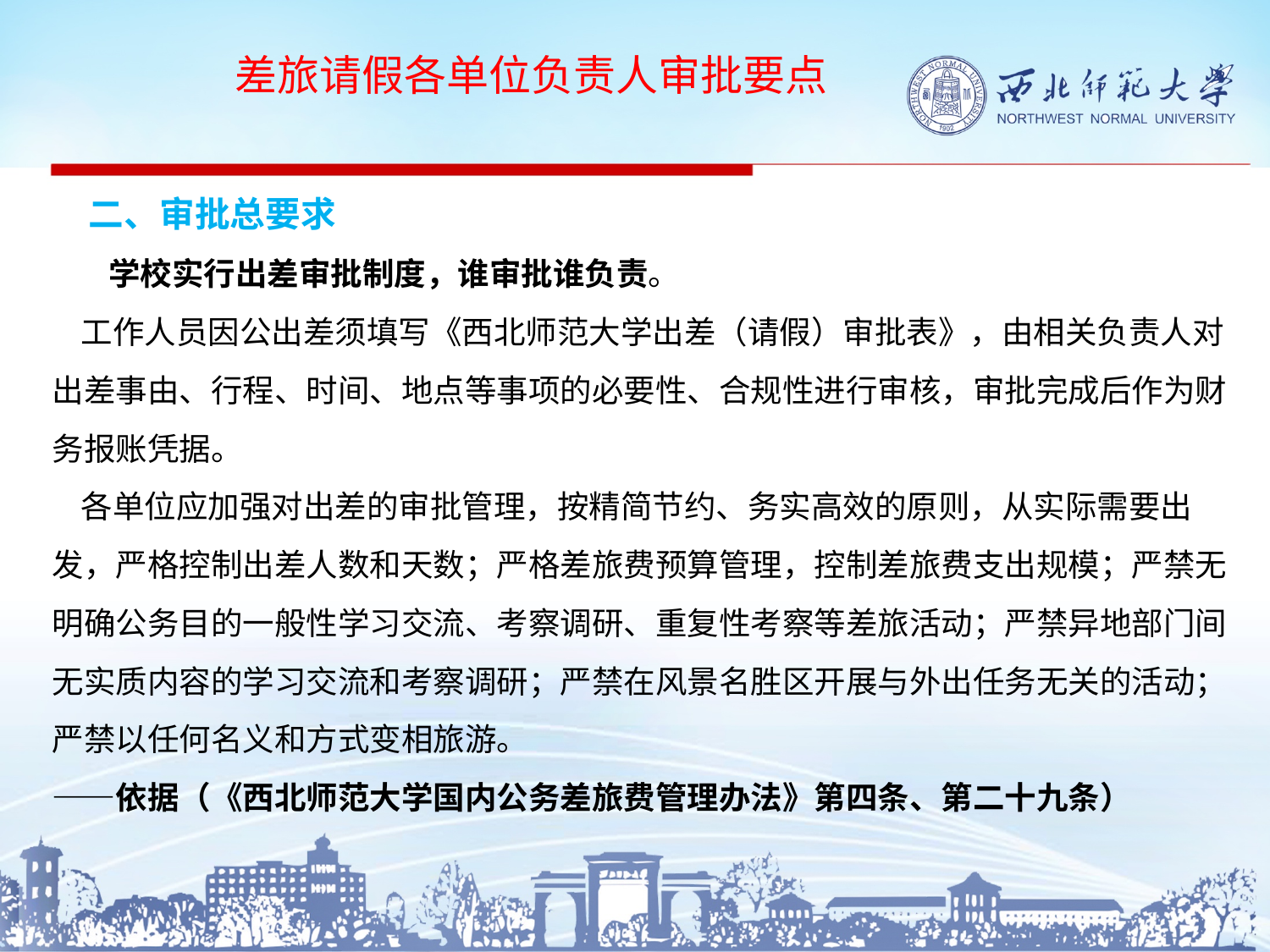

差旅请假各单位负责人审批要点
# 二、审批总要求 学校实行出差审批制度，谁审批谁负责。 工作人员因公出差须填写《西北师范大学出差（请假）审批表》，由相关负责人对出差事由、行程、时间、地点等事项的必要性、合规性进行审核，审批完成后作为财务报账凭据。 各单位应加强对出差的审批管理，按精简节约、务实高效的原则，从实际需要出发，严格控制出差人数和天数；严格差旅费预算管理，控制差旅费支出规模；严禁无明确公务目的一般性学习交流、考察调研、重复性考察等差旅活动；严禁异地部门间无实质内容的学习交流和考察调研；严禁在风景名胜区开展与外出任务无关的活动；严禁以任何名义和方式变相旅游。 ——依据（《西北师范大学国内公务差旅费管理办法》第四条、第二十九条）